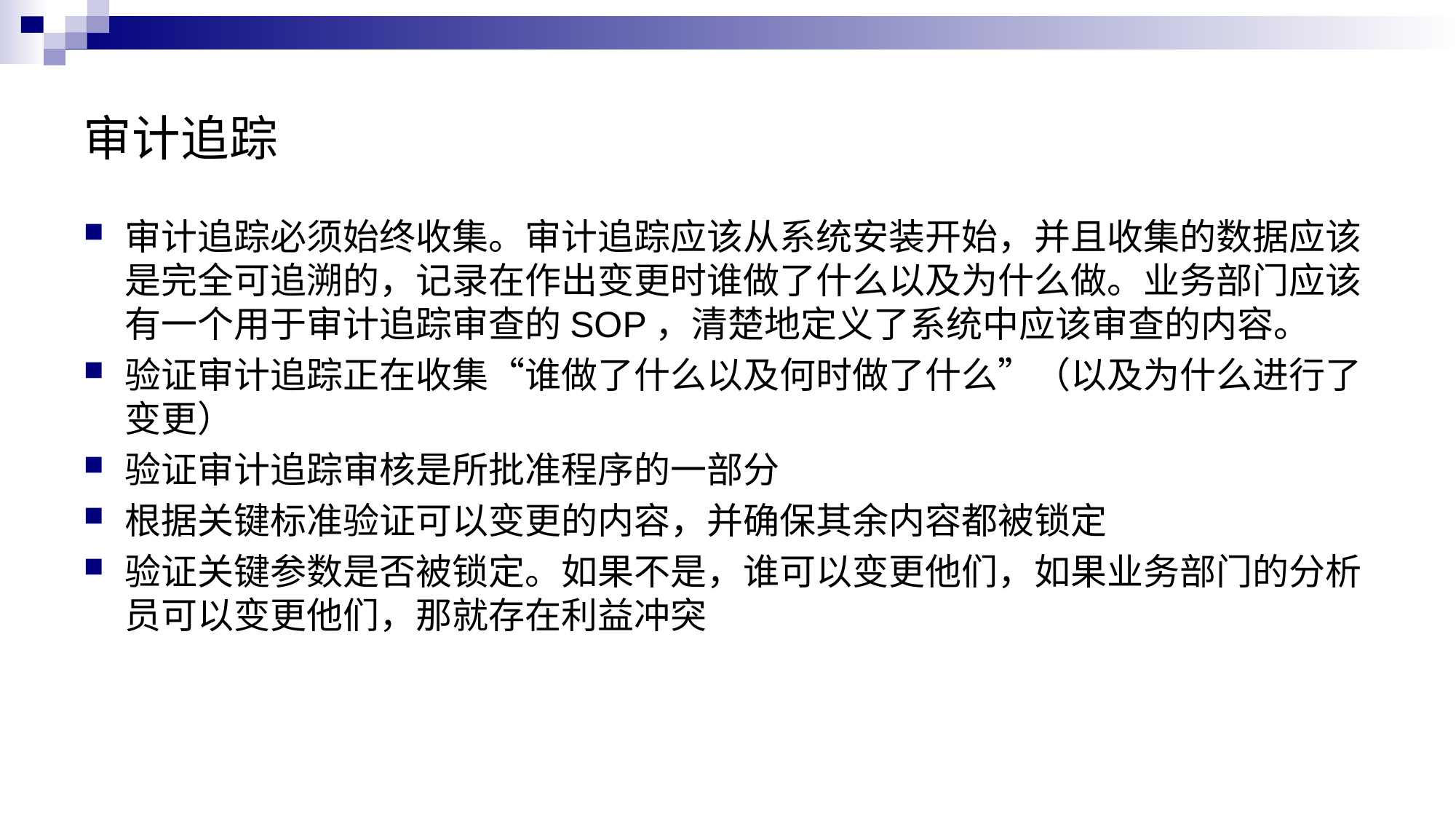

# 审计追踪
审计追踪必须始终收集。审计追踪应该从系统安装开始，并且收集的数据应该是完全可追溯的，记录在作出变更时谁做了什么以及为什么做。业务部门应该有一个用于审计追踪审查的SOP，清楚地定义了系统中应该审查的内容。
验证审计追踪正在收集“谁做了什么以及何时做了什么”（以及为什么进行了变更）
验证审计追踪审核是所批准程序的一部分
根据关键标准验证可以变更的内容，并确保其余内容都被锁定
验证关键参数是否被锁定。如果不是，谁可以变更他们，如果业务部门的分析员可以变更他们，那就存在利益冲突